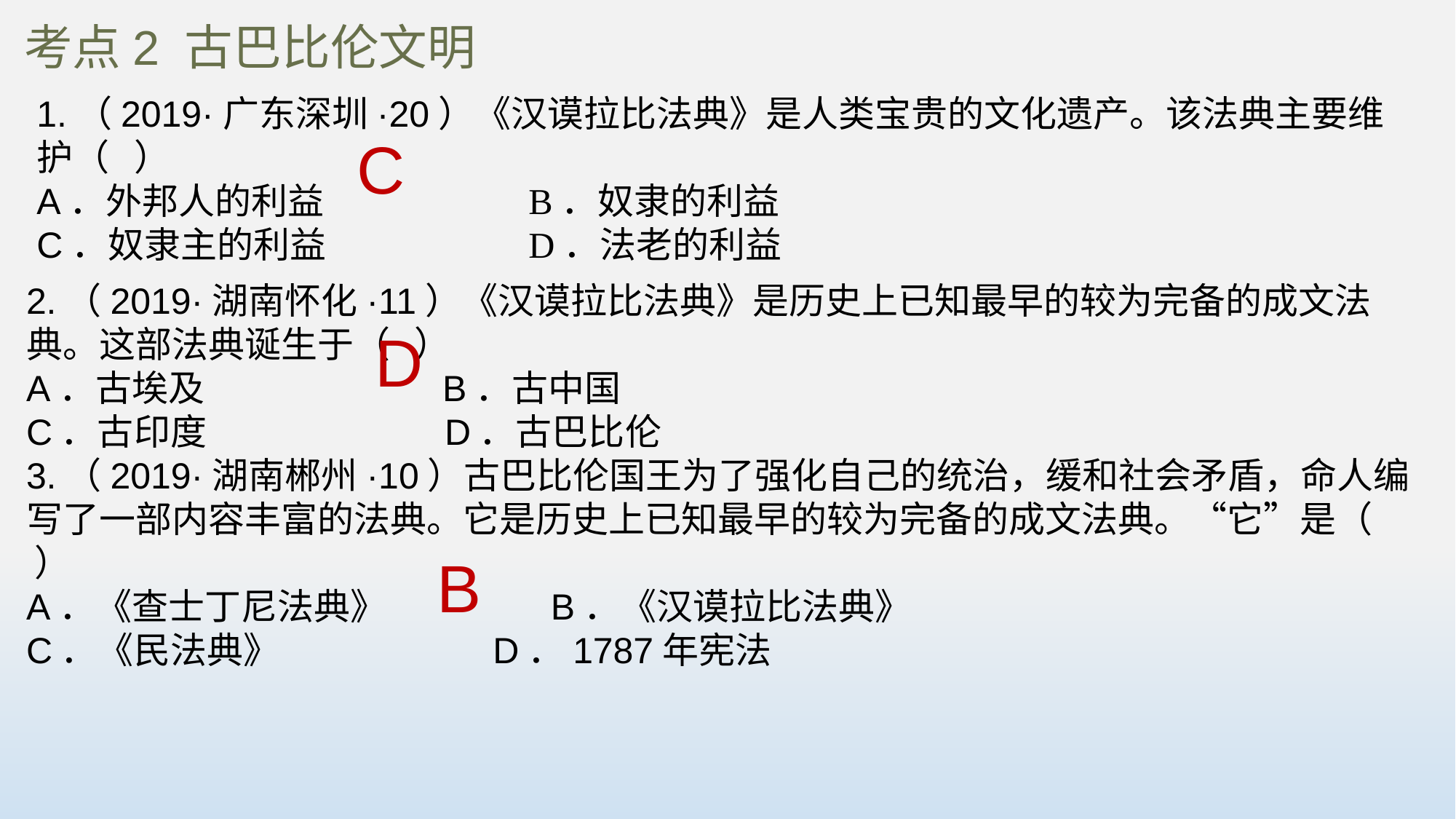

考点2 古巴比伦文明
1.（2019·广东深圳·20）《汉谟拉比法典》是人类宝贵的文化遗产。该法典主要维护（   ）A．外邦人的利益	                   B．奴隶的利益C．奴隶主的利益	                   D．法老的利益
C
2.（2019·湖南怀化·11）《汉谟拉比法典》是历史上已知最早的较为完备的成文法典。这部法典诞生于（   ）A．古埃及                            B．古中国C．古印度                            D．古巴比伦3.（2019·湖南郴州·10）古巴比伦国王为了强化自己的统治，缓和社会矛盾，命人编写了一部内容丰富的法典。它是历史上已知最早的较为完备的成文法典。“它”是（   ）A．《查士丁尼法典》                   B．《汉谟拉比法典》C．《民法典》                         D．1787年宪法
D
B